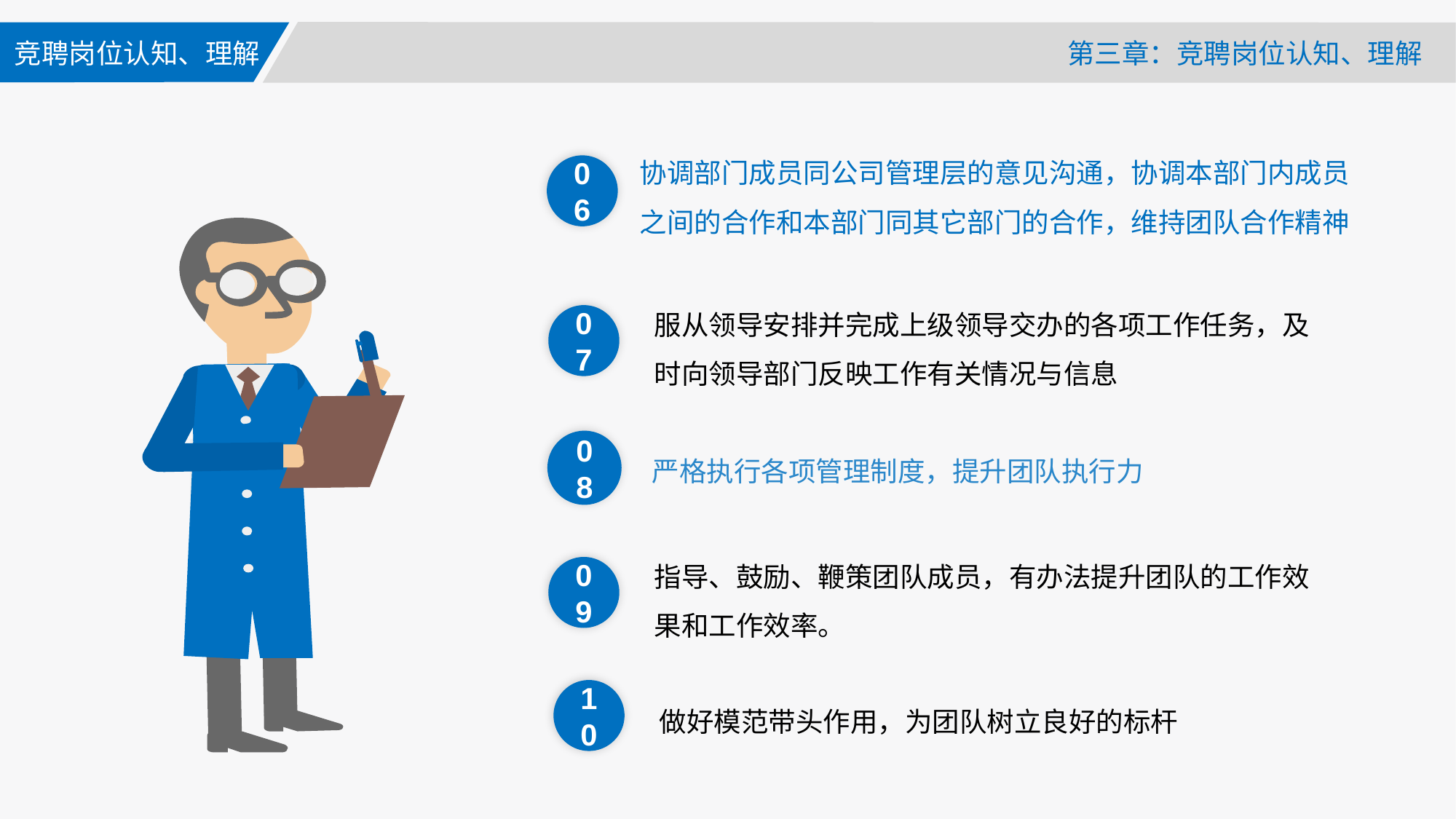

竞聘岗位认知、理解
第三章：竞聘岗位认知、理解
协调部门成员同公司管理层的意见沟通，协调本部门内成员之间的合作和本部门同其它部门的合作，维持团队合作精神
06

服从领导安排并完成上级领导交办的各项工作任务，及时向领导部门反映工作有关情况与信息
07
严格执行各项管理制度，提升团队执行力
08
指导、鼓励、鞭策团队成员，有办法提升团队的工作效果和工作效率。
09
做好模范带头作用，为团队树立良好的标杆
10